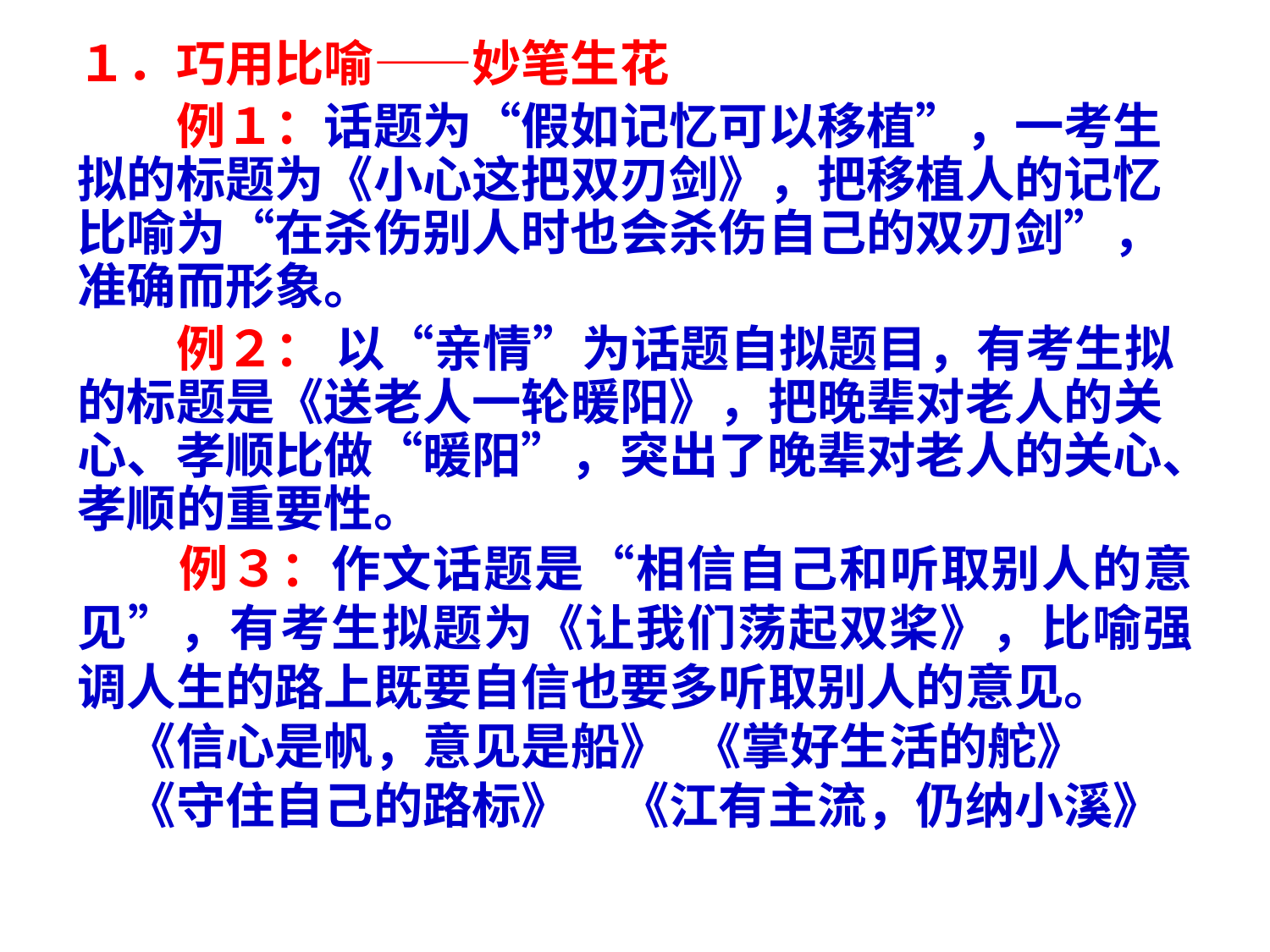

１．巧用比喻——妙笔生花
　　例１：话题为“假如记忆可以移植”，一考生拟的标题为《小心这把双刃剑》，把移植人的记忆比喻为“在杀伤别人时也会杀伤自己的双刃剑”，准确而形象。
　　例２： 以“亲情”为话题自拟题目，有考生拟的标题是《送老人一轮暖阳》，把晚辈对老人的关心、孝顺比做“暖阳”，突出了晚辈对老人的关心、孝顺的重要性。
　　例３：作文话题是“相信自己和听取别人的意见”，有考生拟题为《让我们荡起双桨》，比喻强调人生的路上既要自信也要多听取别人的意见。
　《信心是帆，意见是船》  《掌好生活的舵》
　《守住自己的路标》　《江有主流，仍纳小溪》